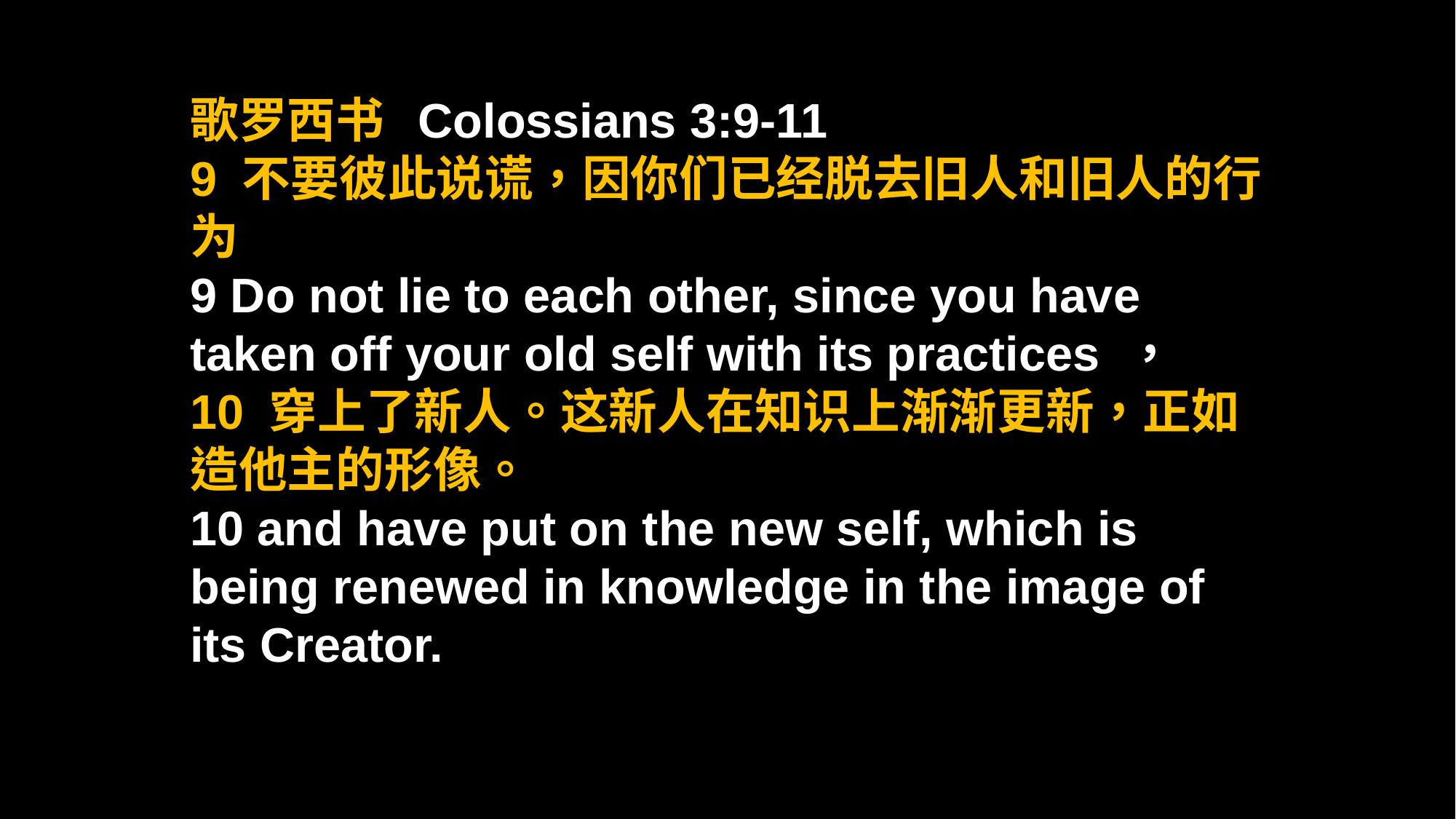

歌罗西书  Colossians 3:9-11
9 不要彼此说谎，因你们已经脱去旧人和旧人的行为
9 Do not lie to each other, since you have taken off your old self with its practices ，
10 穿上了新人。这新人在知识上渐渐更新，正如造他主的形像。
10 and have put on the new self, which is being renewed in knowledge in the image of its Creator.